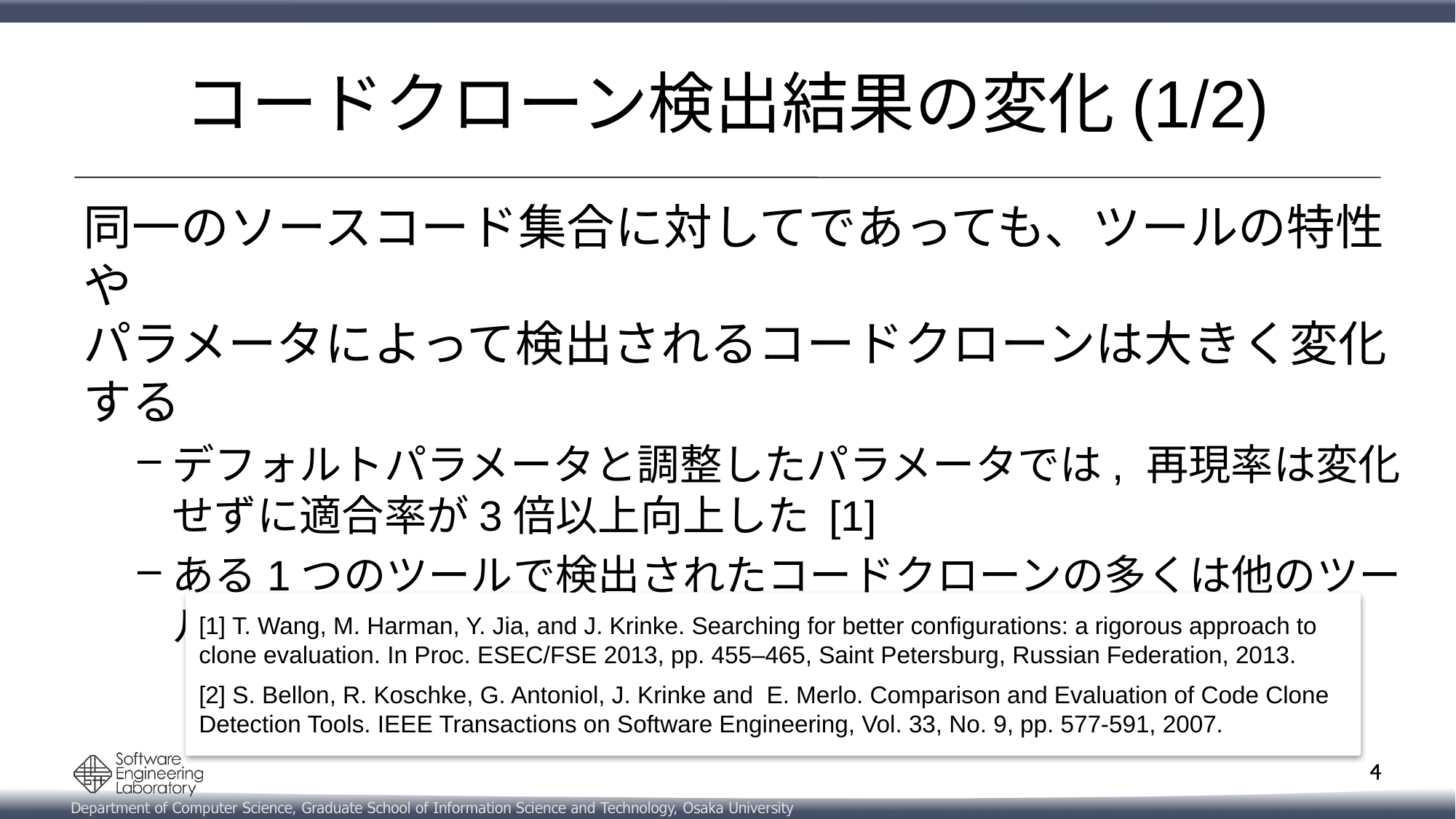

# コードクローン検出結果の変化(1/2)
同一のソースコード集合に対してであっても、ツールの特性や
パラメータによって検出されるコードクローンは大きく変化する
デフォルトパラメータと調整したパラメータでは, 再現率は変化せずに適合率が3倍以上向上した [1]
ある1つのツールで検出されたコードクローンの多くは他のツールでは検出されない [2]

[1] T. Wang, M. Harman, Y. Jia, and J. Krinke. Searching for better configurations: a rigorous approach to clone evaluation. In Proc. ESEC/FSE 2013, pp. 455–465, Saint Petersburg, Russian Federation, 2013.

[2] S. Bellon, R. Koschke, G. Antoniol, J. Krinke and  E. Merlo. Comparison and Evaluation of Code Clone Detection Tools. IEEE Transactions on Software Engineering, Vol. 33, No. 9, pp. 577-591, 2007.
4